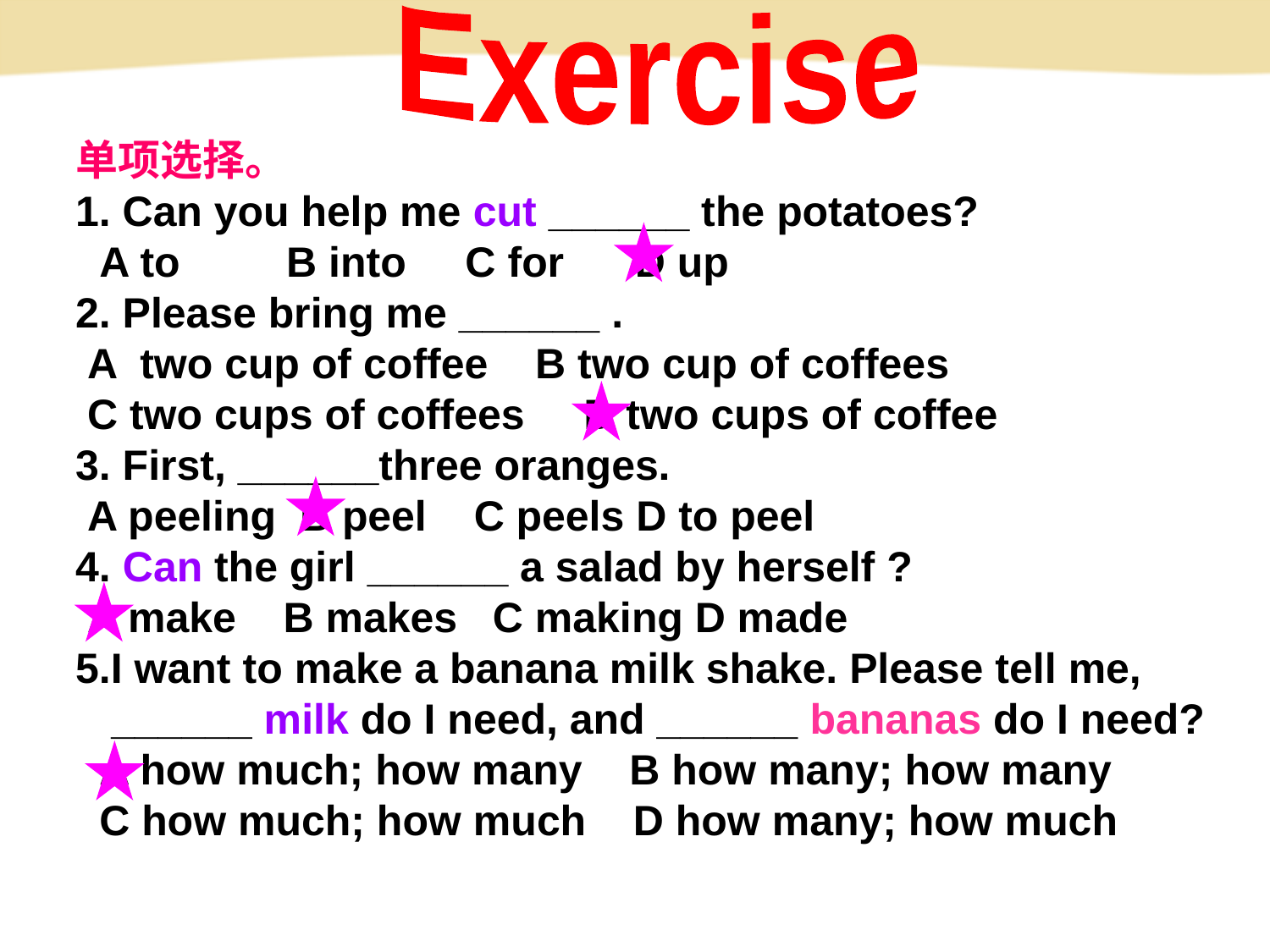

Exercise
单项选择。
1. Can you help me cut ______ the potatoes?
  A to         B into     C for      D up
2. Please bring me ______ .
 A  two cup of coffee    B two cup of coffees
 C two cups of coffees     D two cups of coffee
3. First, ______three oranges.
 A peeling  B peel    C peels D to peel
4. Can the girl ______ a salad by herself ?
 A make    B makes   C making D made
5.I want to make a banana milk shake. Please tell me,
   ______ milk do I need, and ______ bananas do I need?
  A how much; how many    B how many; how many
  C how much; how much    D how many; how much